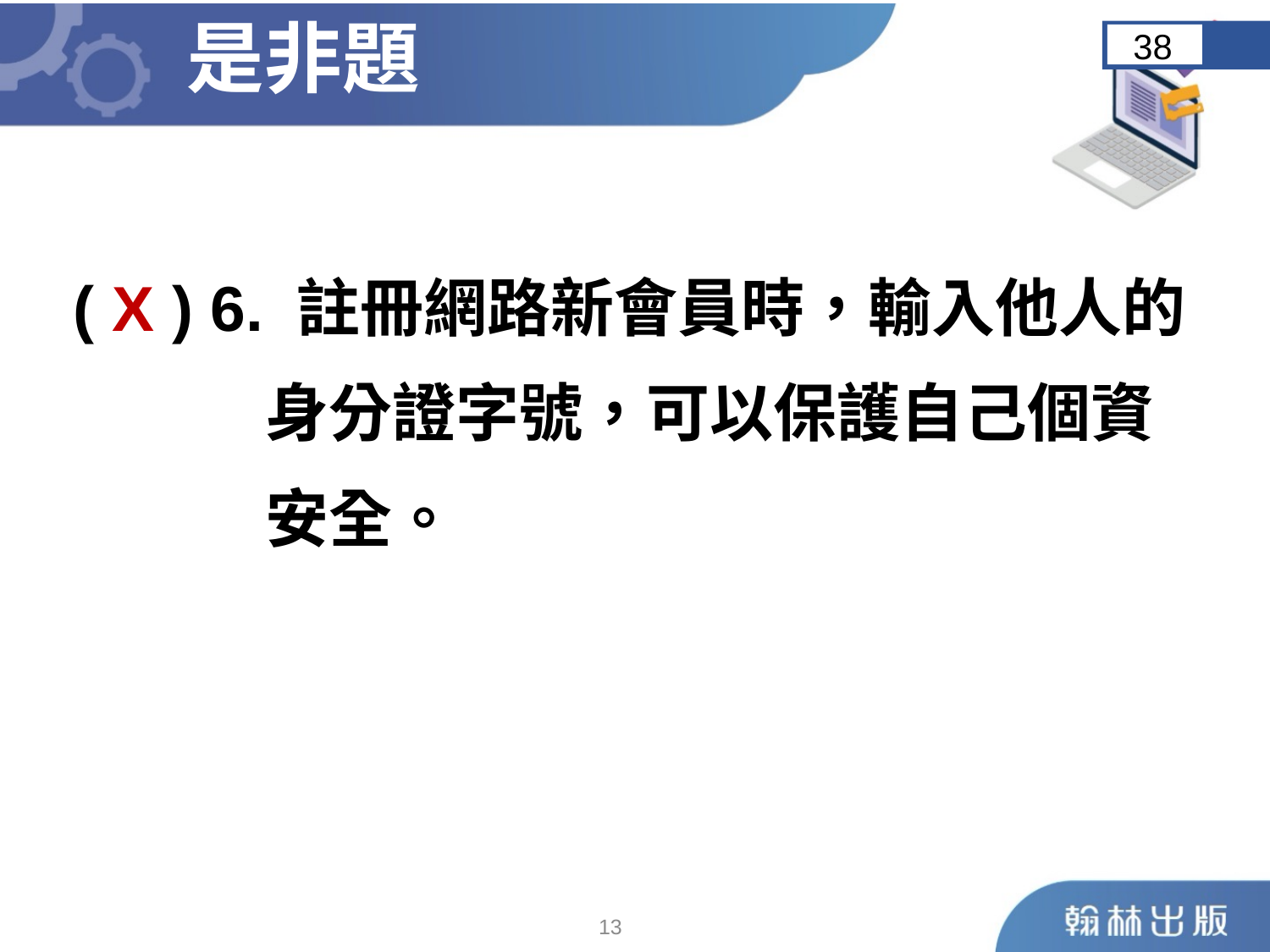

是非題
38
	( X ) 6. 註冊網路新會員時，輸入他人的
              身分證字號，可以保護自己個資
              安全。
13